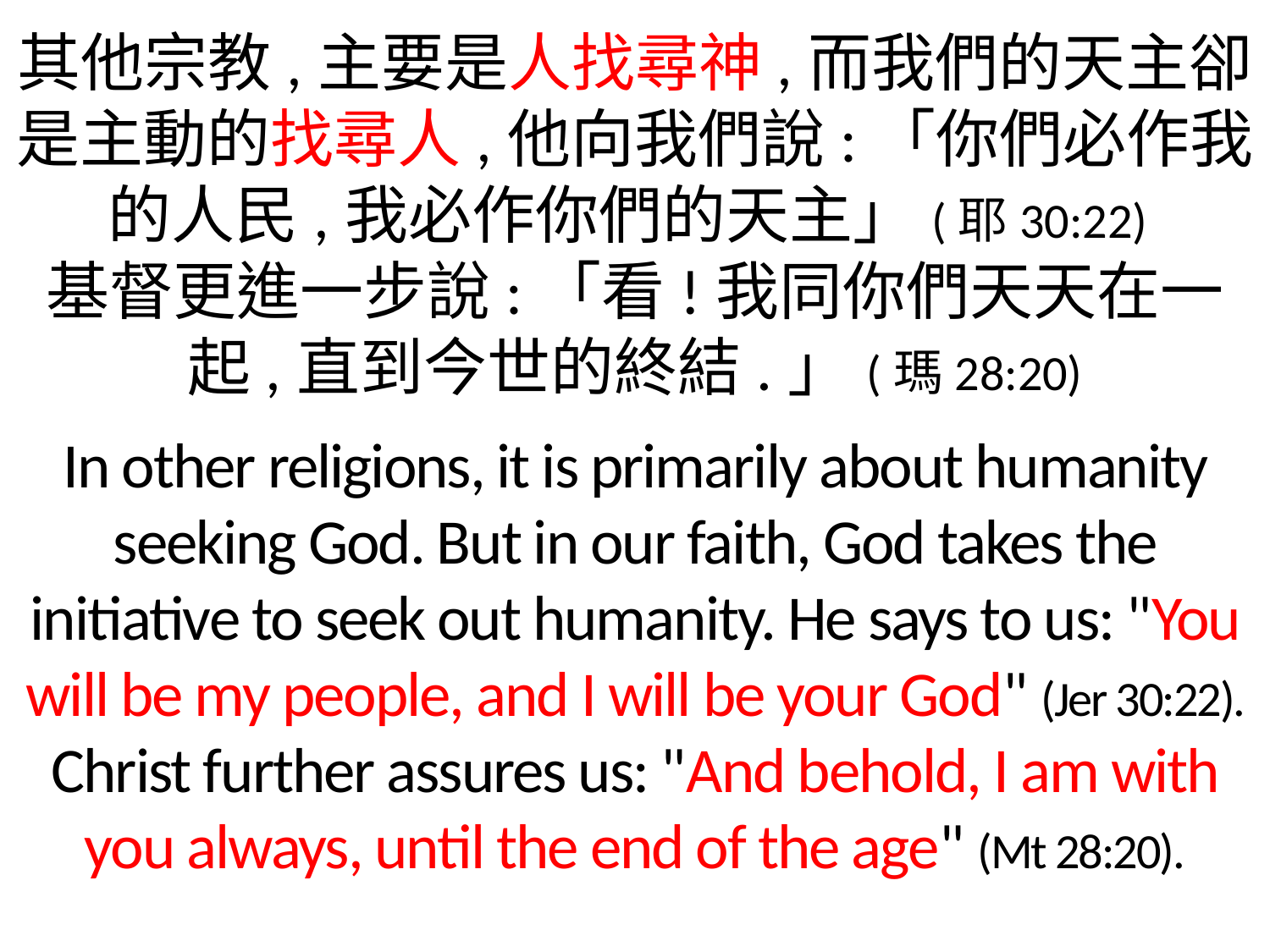

其他宗教,主要是人找尋神,而我們的天主卻是主動的找尋人,他向我們說:「你們必作我的人民,我必作你們的天主」(耶30:22)
基督更進一步說:「看!我同你們天天在一起,直到今世的終結.」(瑪28:20)
In other religions, it is primarily about humanity seeking God. But in our faith, God takes the initiative to seek out humanity. He says to us: "You will be my people, and I will be your God" (Jer 30:22). Christ further assures us: "And behold, I am with you always, until the end of the age" (Mt 28:20).